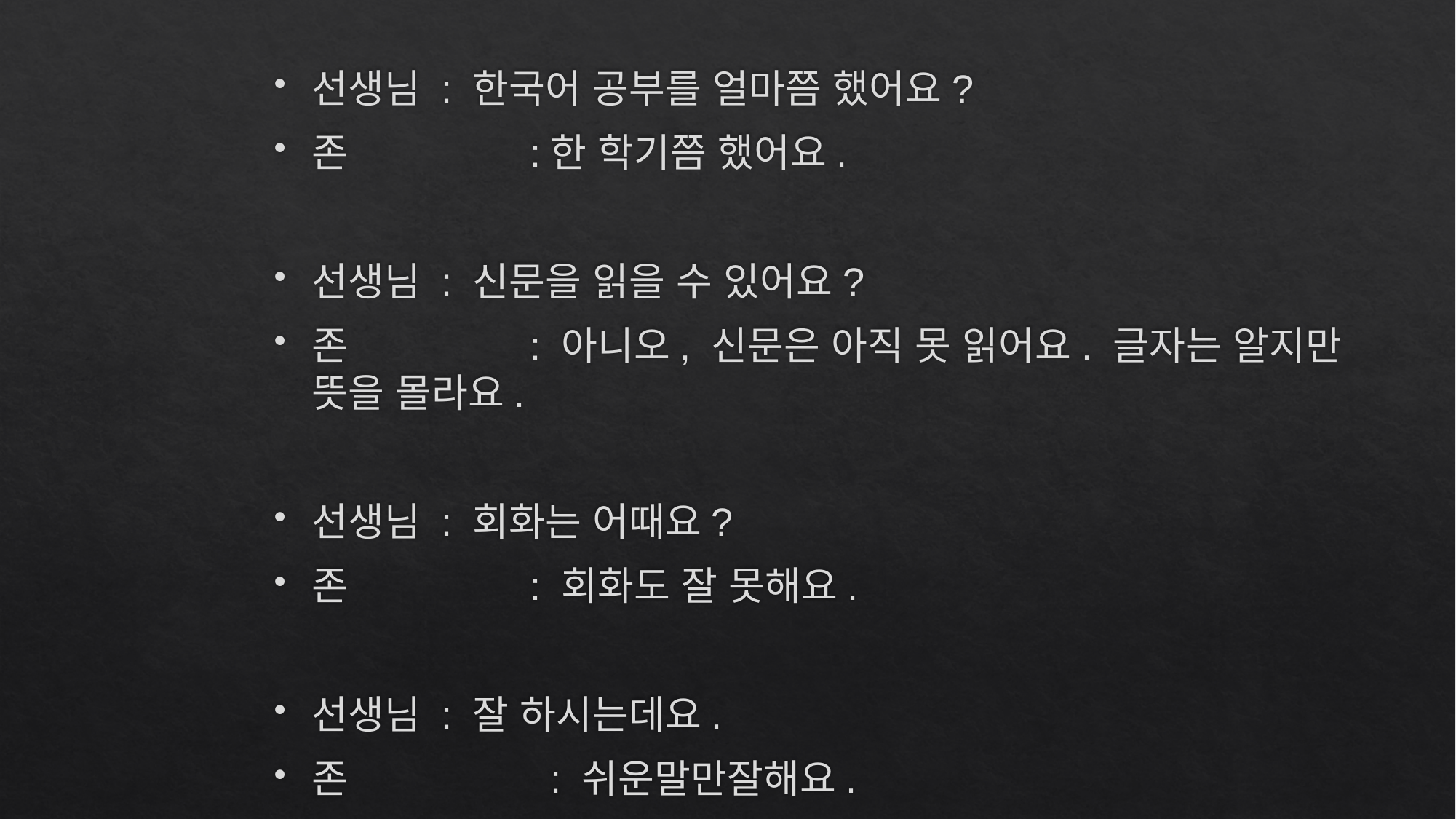

선생님 : 한국어 공부를 얼마쯤 했어요?
존		:한 학기쯤 했어요.

선생님 : 신문을 읽을 수 있어요?
존 		: 아니오, 신문은 아직 못 읽어요. 글자는 알지만 뜻을 몰라요.

선생님 : 회화는 어때요?
존 		: 회화도 잘 못해요.

선생님 : 잘 하시는데요.
존		 : 쉬운말만잘해요.